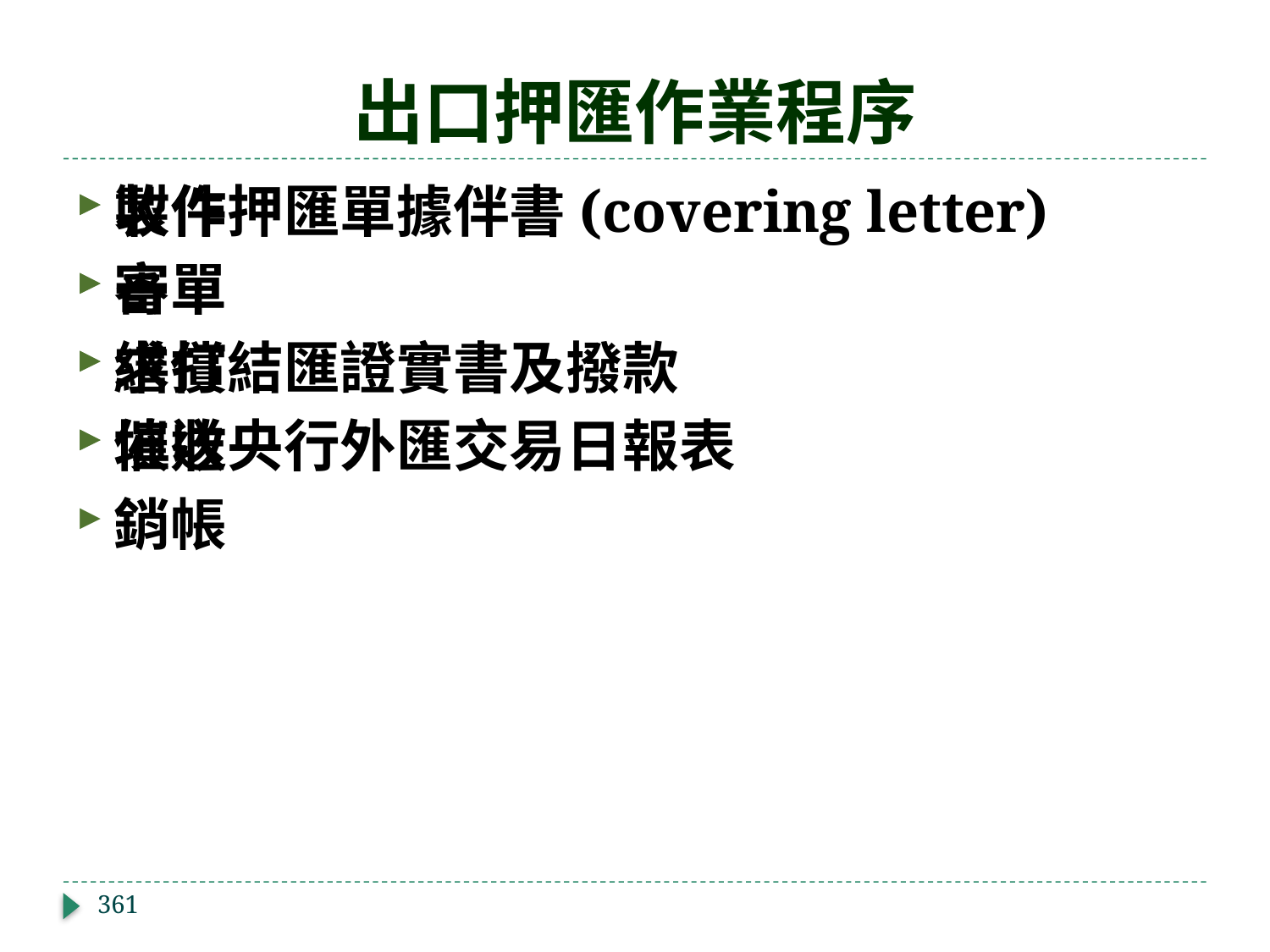

# 出口押匯作業程序
製作押匯單據伴書(covering letter)
寄單
求償
催收
銷帳
收件
審單
繕打結匯證實書及撥款
填送央行外匯交易日報表
361